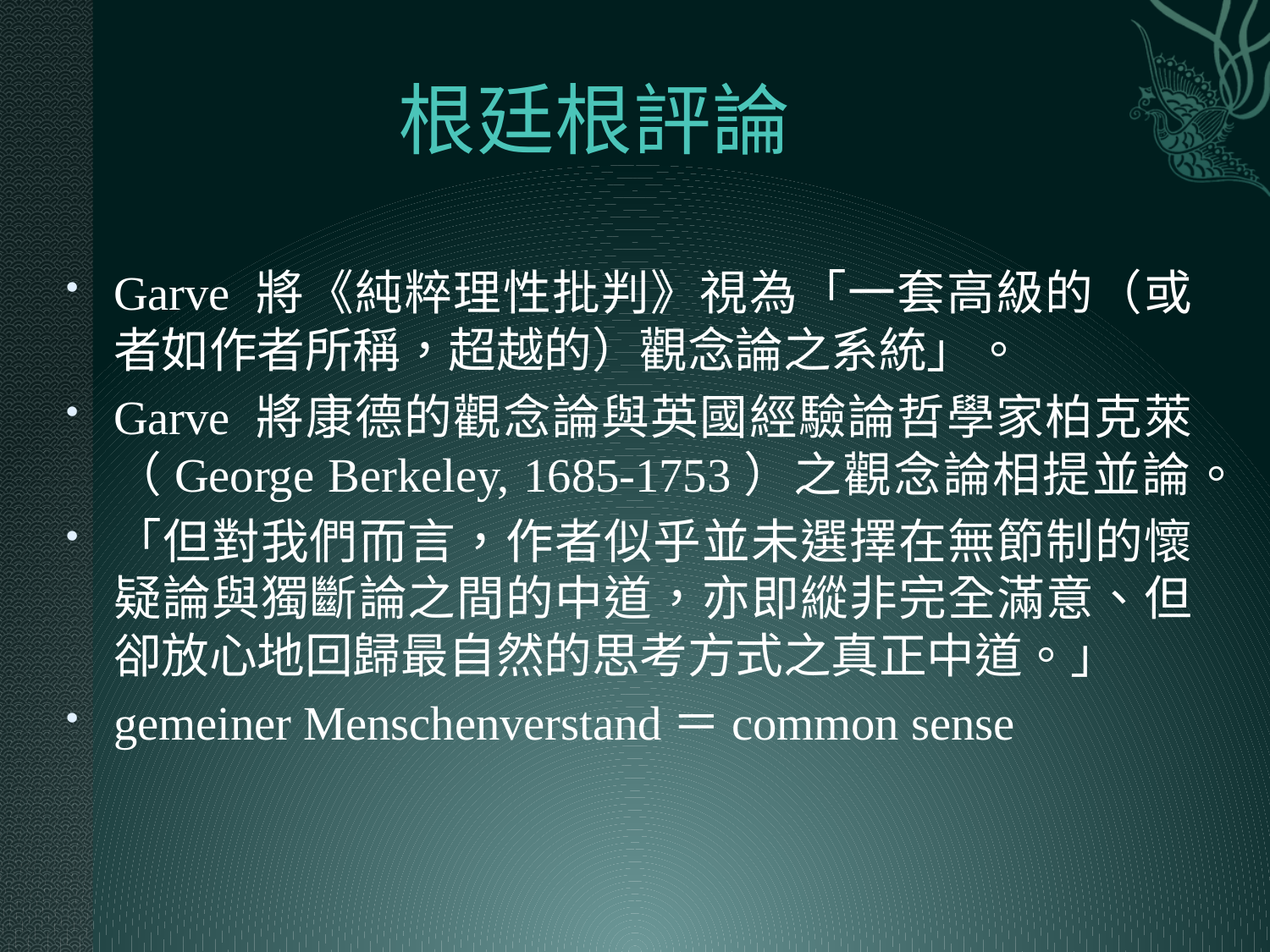

# 根廷根評論
Garve 將《純粹理性批判》視為「一套高級的（或者如作者所稱，超越的）觀念論之系統」。
Garve 將康德的觀念論與英國經驗論哲學家柏克萊（George Berkeley, 1685-1753）之觀念論相提並論。
「但對我們而言，作者似乎並未選擇在無節制的懷疑論與獨斷論之間的中道，亦即縱非完全滿意、但卻放心地回歸最自然的思考方式之真正中道。」
gemeiner Menschenverstand＝common sense